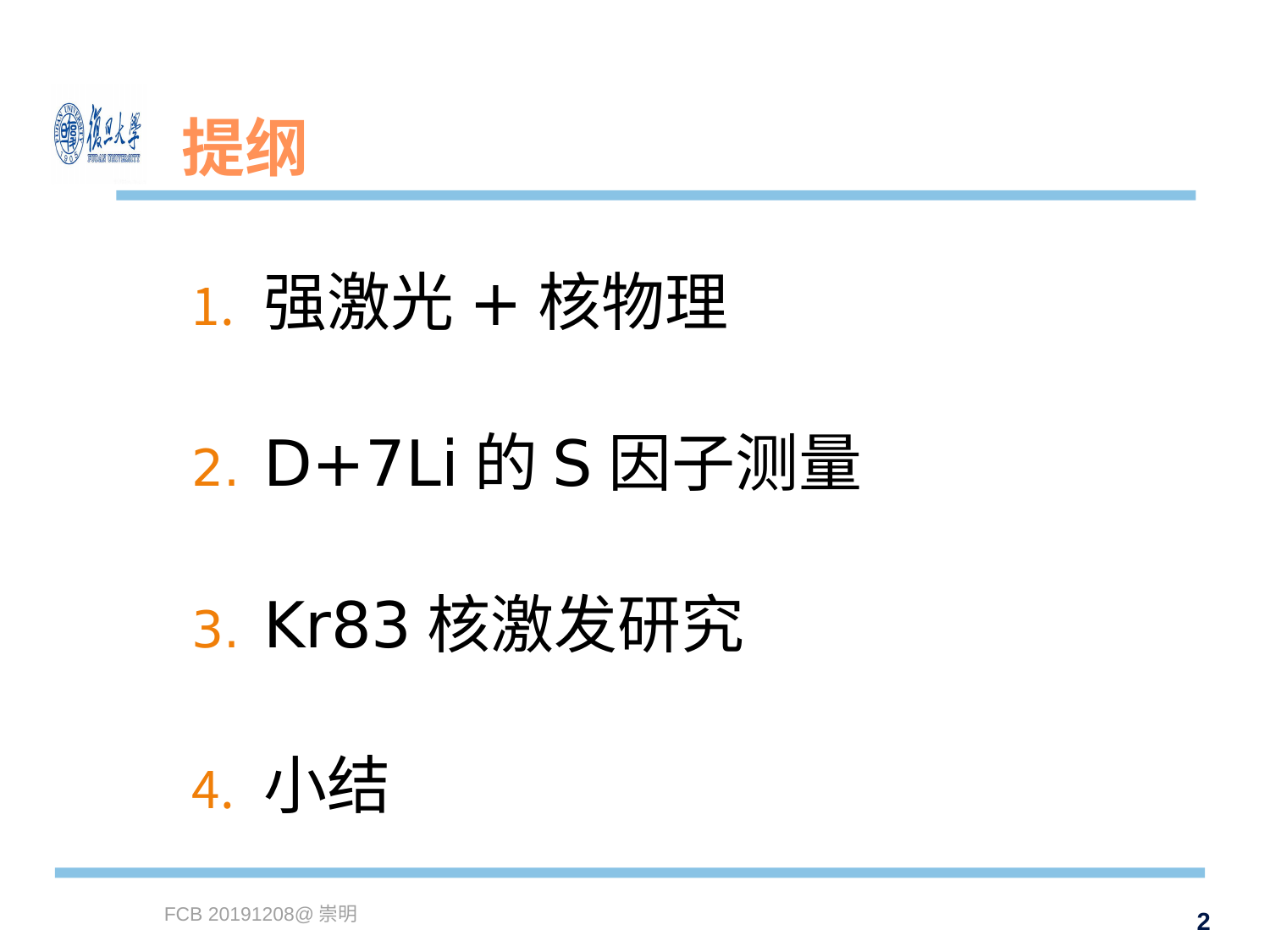

# 提纲
强激光+核物理

D+7Li的S因子测量

Kr83核激发研究

小结
2
FCB 20191208@崇明